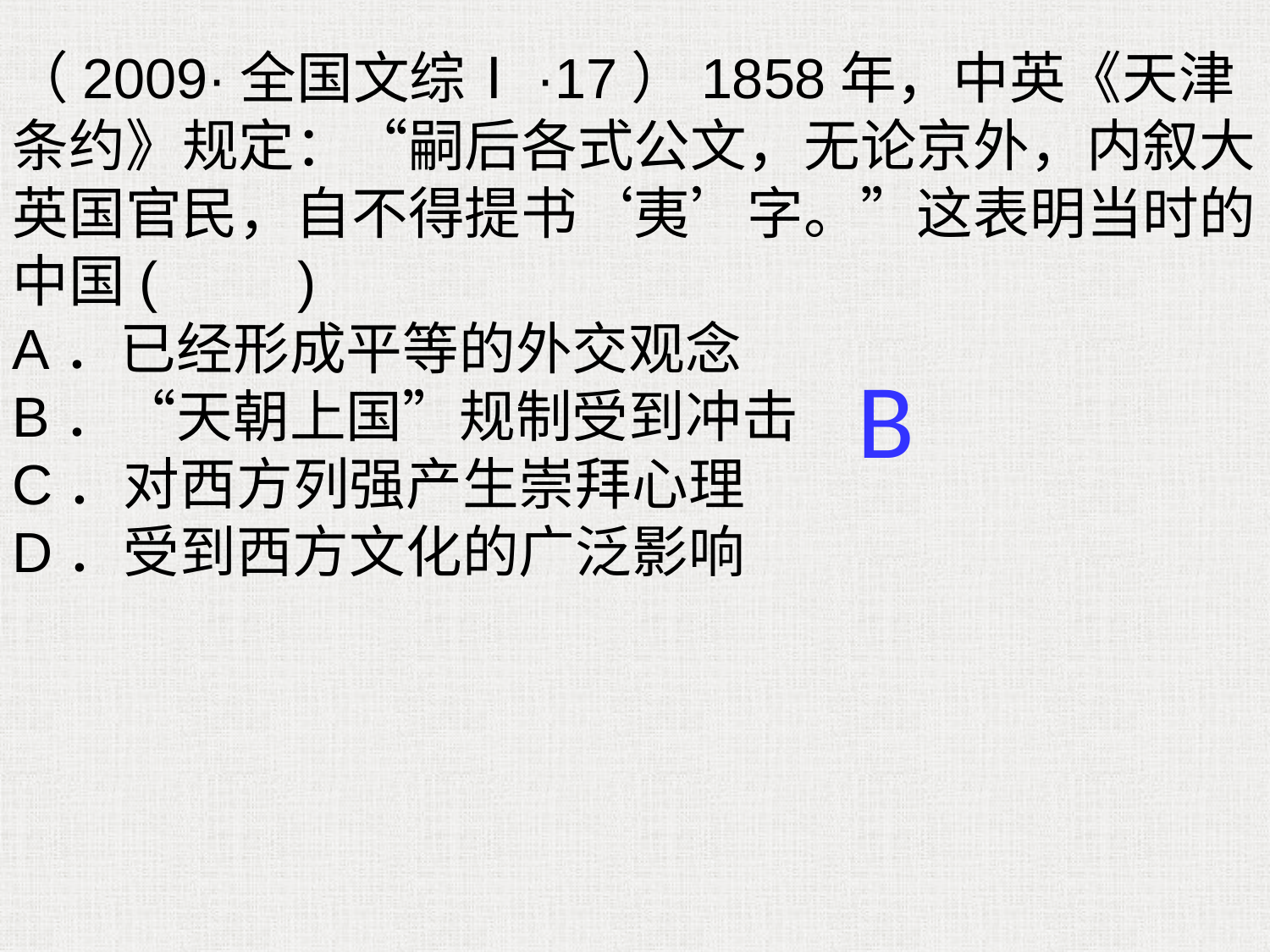

（2009·全国文综Ⅰ·17）1858年，中英《天津条约》规定：“嗣后各式公文，无论京外，内叙大英国官民，自不得提书‘夷’字。”这表明当时的中国(　　)
A．已经形成平等的外交观念
B．“天朝上国”规制受到冲击
C．对西方列强产生崇拜心理
D．受到西方文化的广泛影响

B